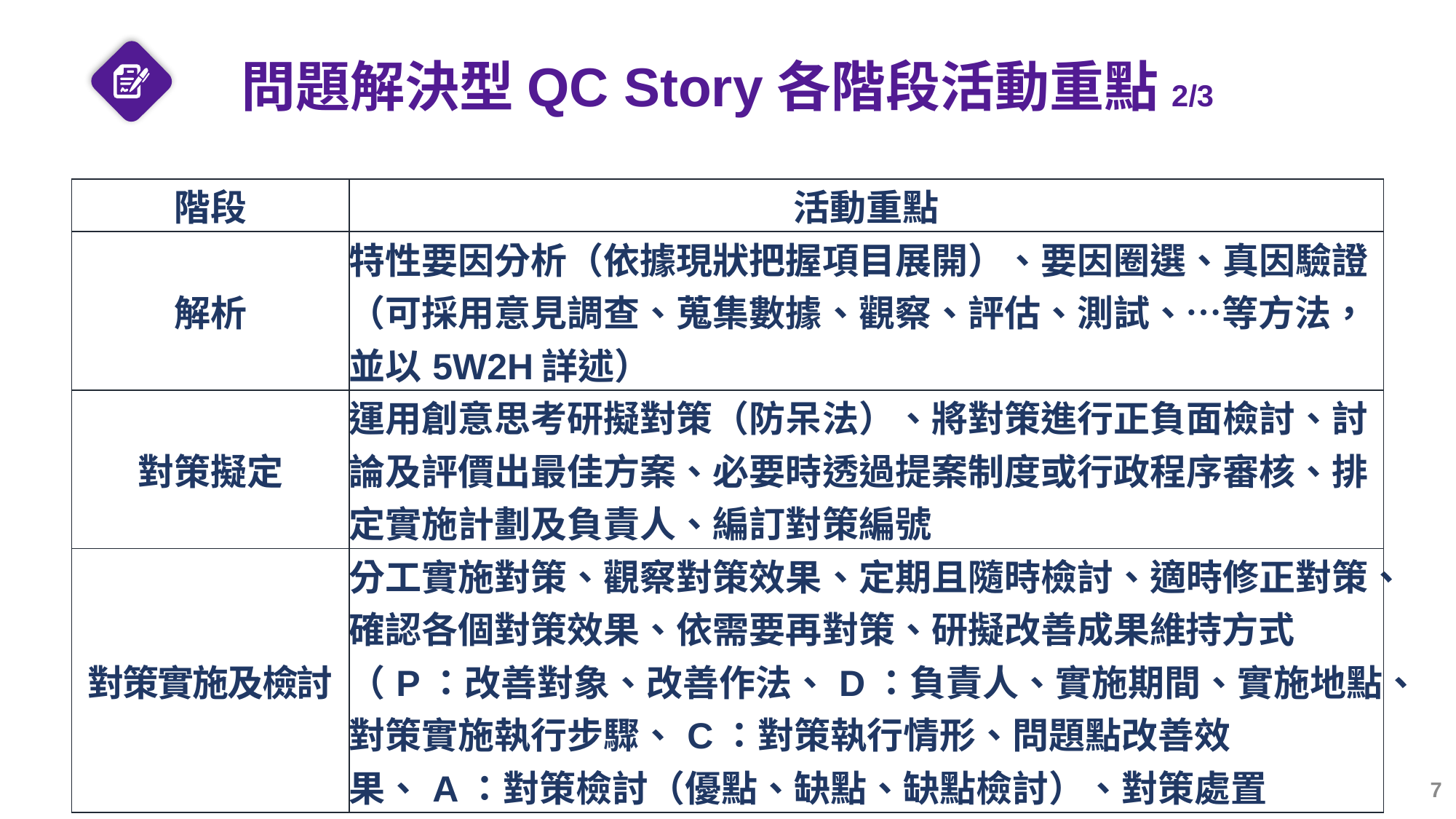

# 問題解決型QC Story各階段活動重點2/3
| 階段 | 活動重點 |
| --- | --- |
| 解析 | 特性要因分析（依據現狀把握項目展開）、要因圈選、真因驗證（可採用意見調查、蒐集數據、觀察、評估、測試、…等方法，並以5W2H詳述） |
| 對策擬定 | 運用創意思考研擬對策（防呆法）、將對策進行正負面檢討、討論及評價出最佳方案、必要時透過提案制度或行政程序審核、排定實施計劃及負責人、編訂對策編號 |
| 對策實施及檢討 | 分工實施對策、觀察對策效果、定期且隨時檢討、適時修正對策、確認各個對策效果、依需要再對策、研擬改善成果維持方式（P：改善對象、改善作法、D：負責人、實施期間、實施地點、對策實施執行步驟、C：對策執行情形、問題點改善效果、A：對策檢討（優點、缺點、缺點檢討）、對策處置 |
7